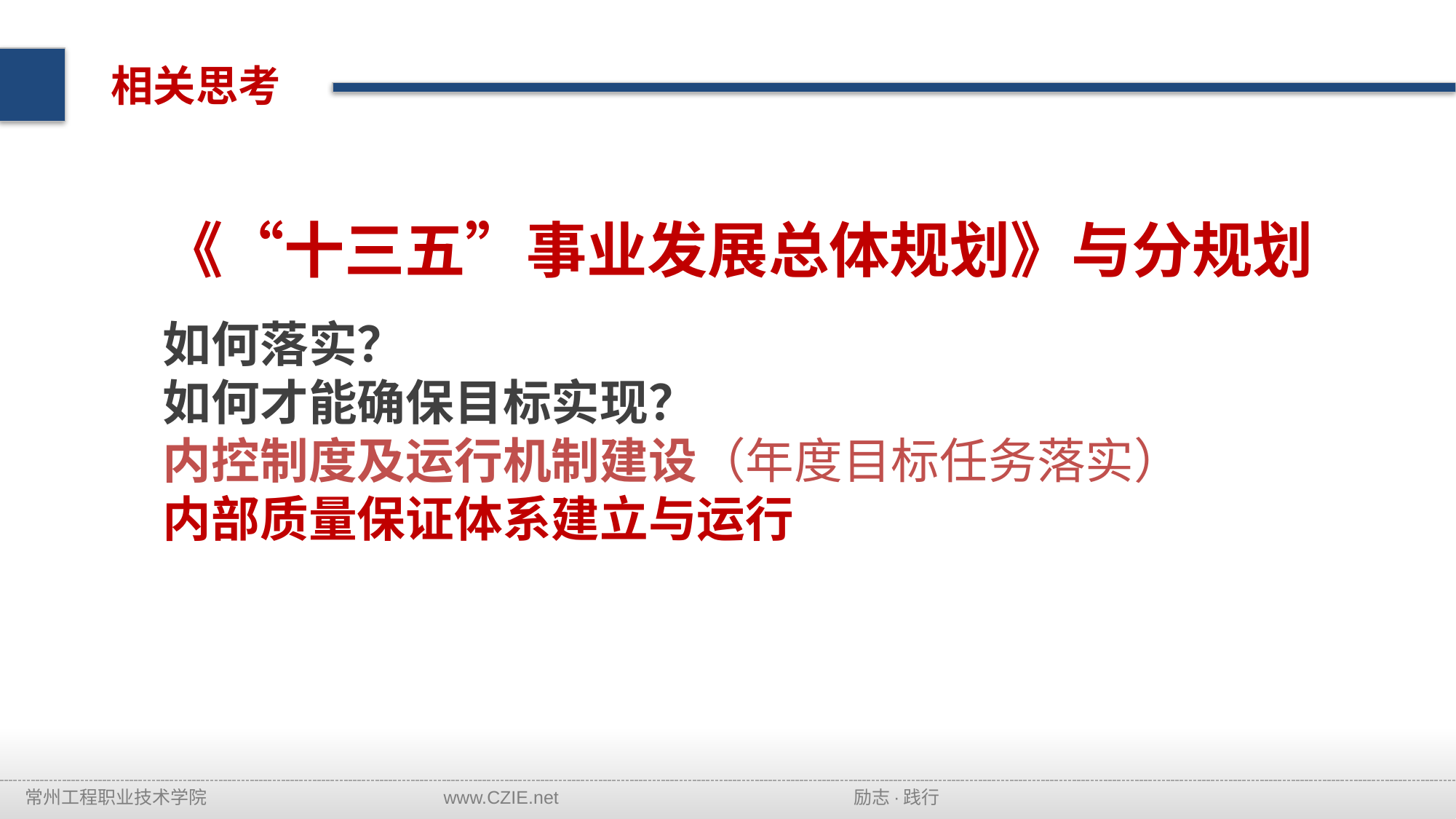

相关思考

《“十三五”事业发展总体规划》与分规划
如何落实？
如何才能确保目标实现？
内控制度及运行机制建设（年度目标任务落实）
内部质量保证体系建立与运行